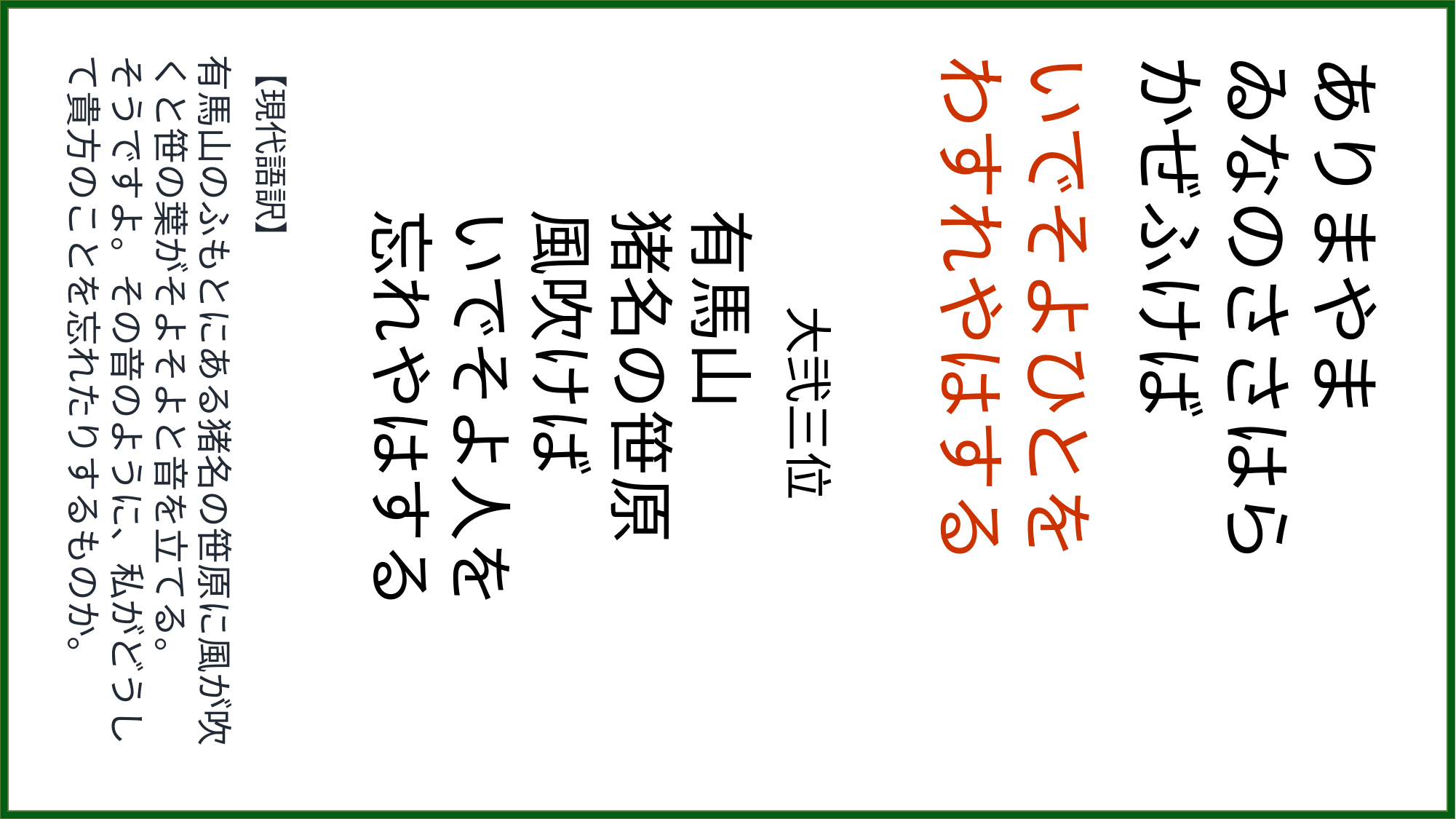

【現代語訳】

有馬山のふもとにある猪名の笹原に風が吹くと笹の葉がそよそよと音を立てる。
そうですよ。その音のように、私がどうして貴方のことを忘れたりするものか。
　　大弐三位

有馬山
猪名の笹原
風吹けば
いでそよ人を
忘れやはする
いでそよひとを
わすれやはする
ありまやま
ゐなのささはら
かぜふけば